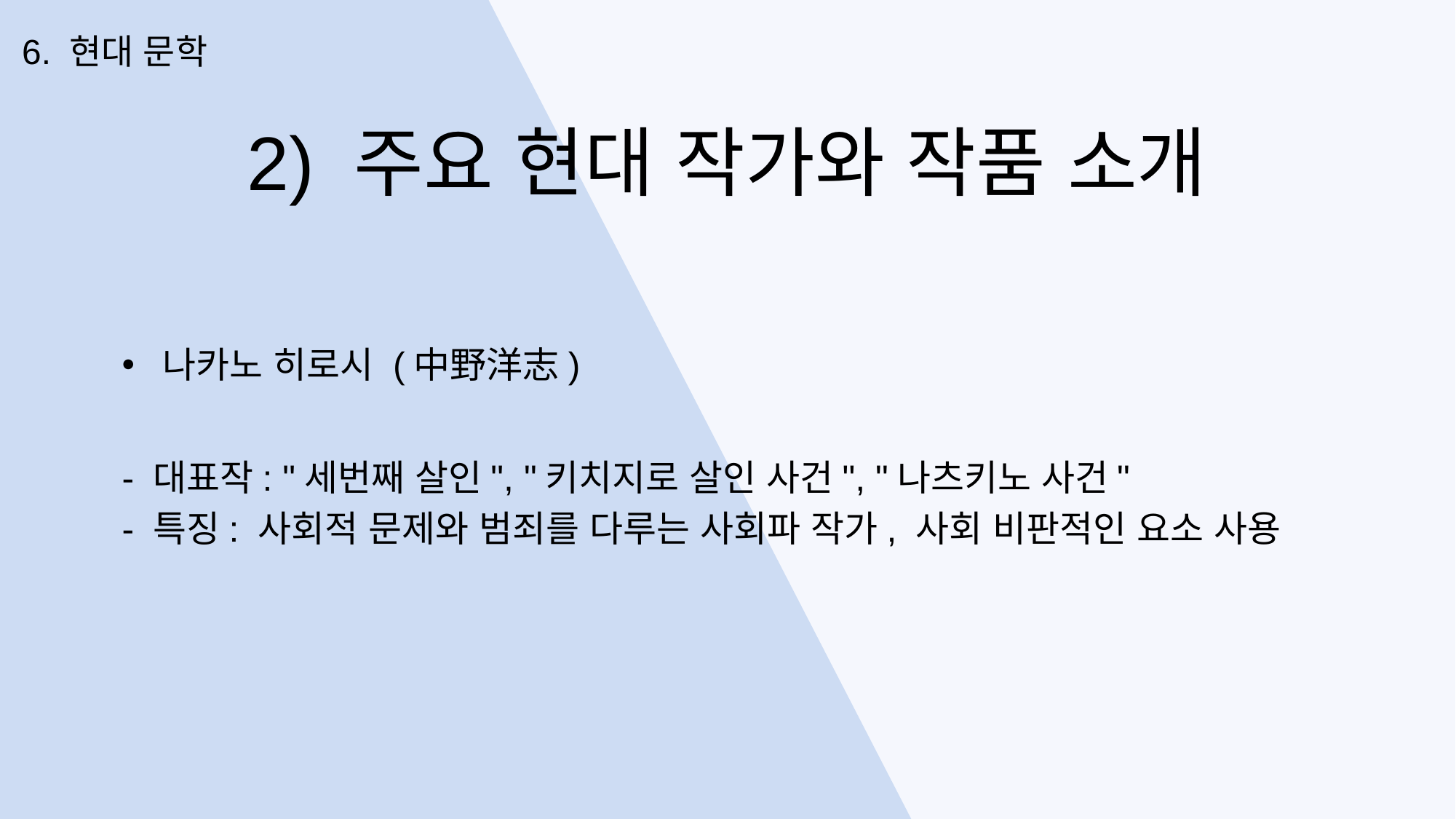

6. 현대 문학
2) 주요 현대 작가와 작품 소개

나카노 히로시 (中野洋志)

- 대표작: "세번째 살인", "키치지로 살인 사건", "나츠키노 사건"
- 특징: 사회적 문제와 범죄를 다루는 사회파 작가, 사회 비판적인 요소 사용